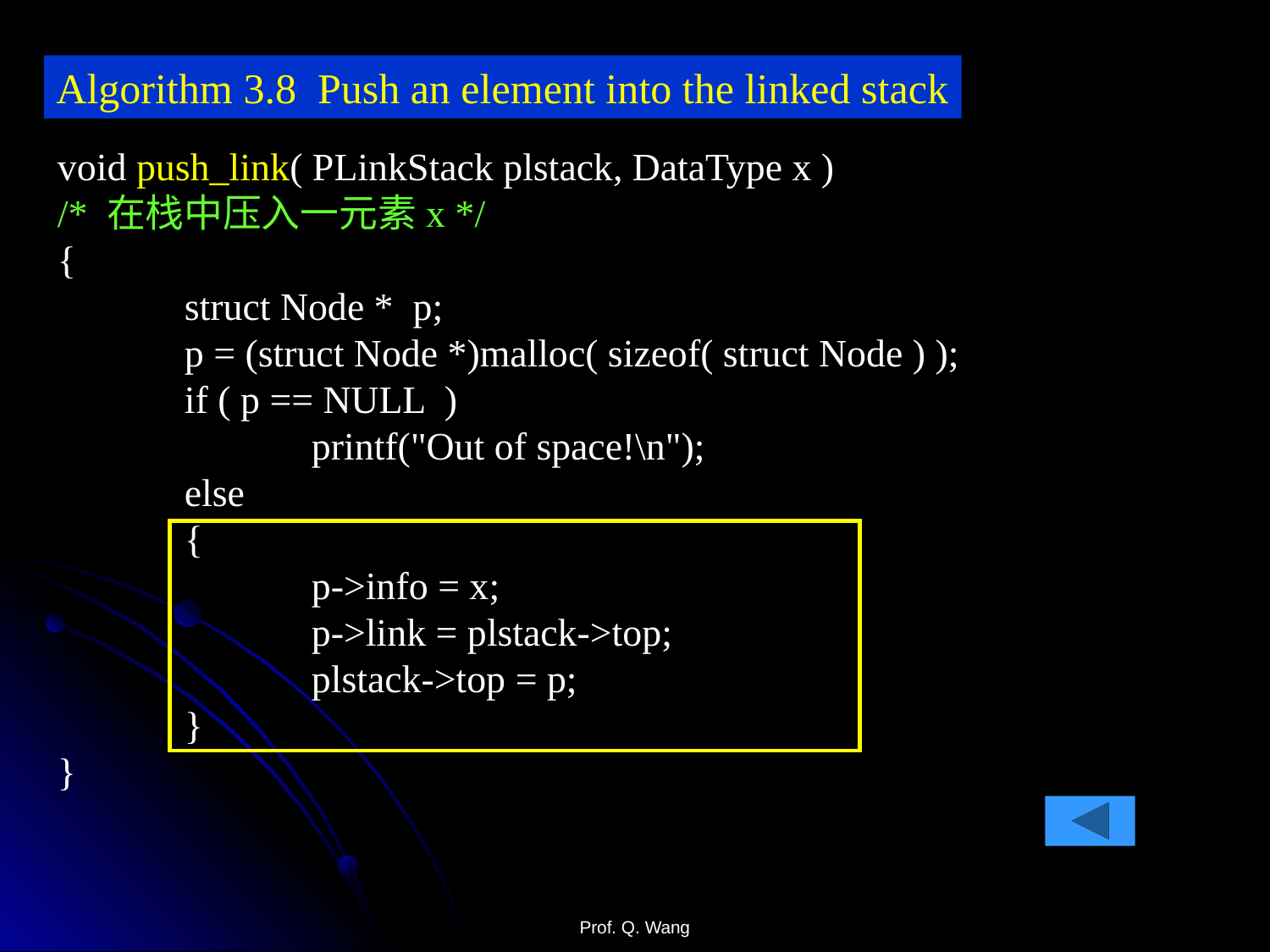

Algorithm 3.8  Push an element into the linked stack
void push_link( PLinkStack plstack, DataType x )
/* 在栈中压入一元素x */
{
	struct Node *  p;
  	p = (struct Node *)malloc( sizeof( struct Node ) );
  	if ( p == NULL  )
		printf("Out of space!\n");
  	else
	{
		p->info = x;
		p->link = plstack->top;
		plstack->top = p;
	}
}

Prof. Q. Wang